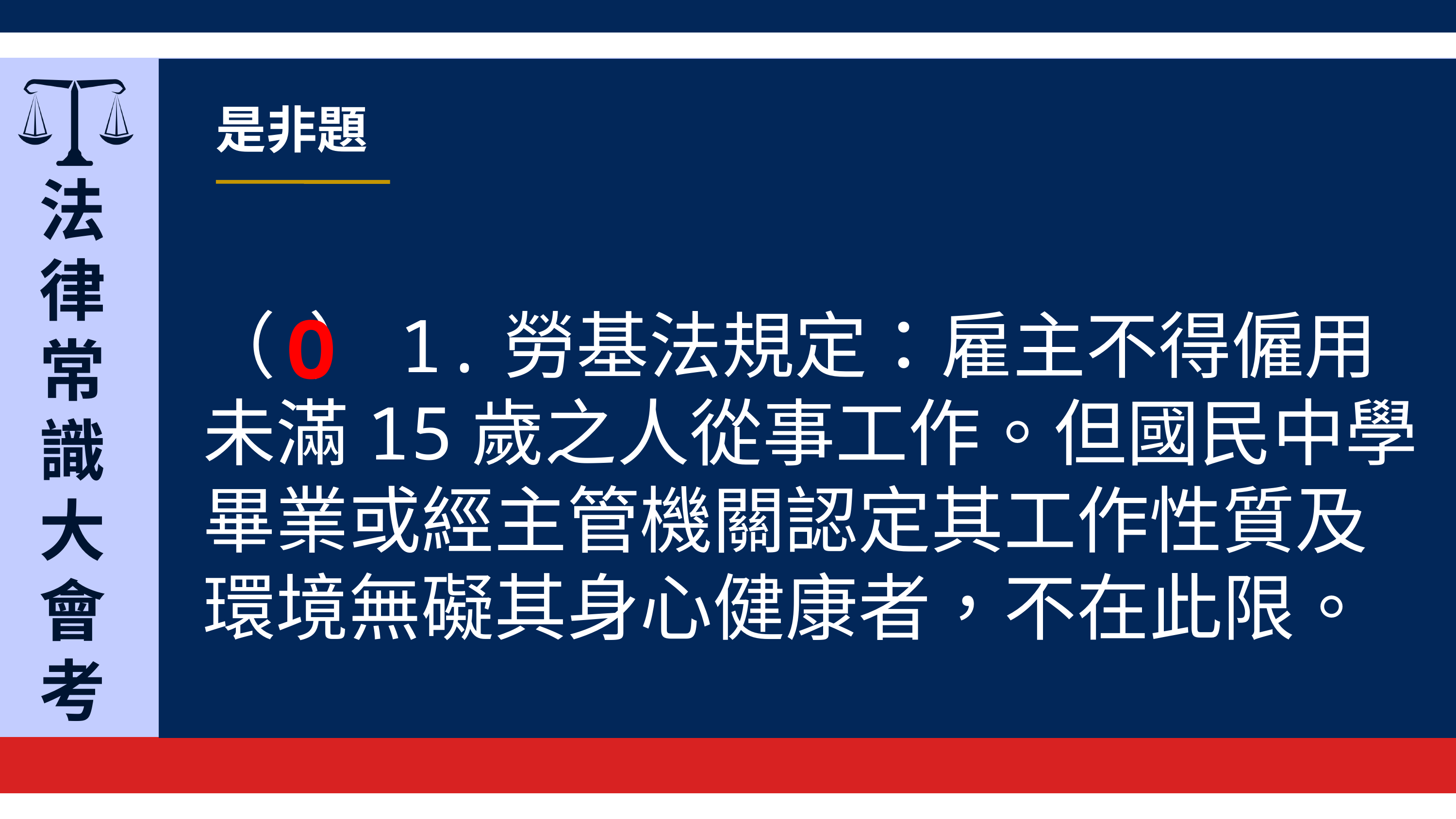

是非題
法律常識
大會考

（  ）1.勞基法規定：雇主不得僱用未滿15歲之人從事工作。但國民中學畢業或經主管機關認定其工作性質及環境無礙其身心健康者，不在此限。
O